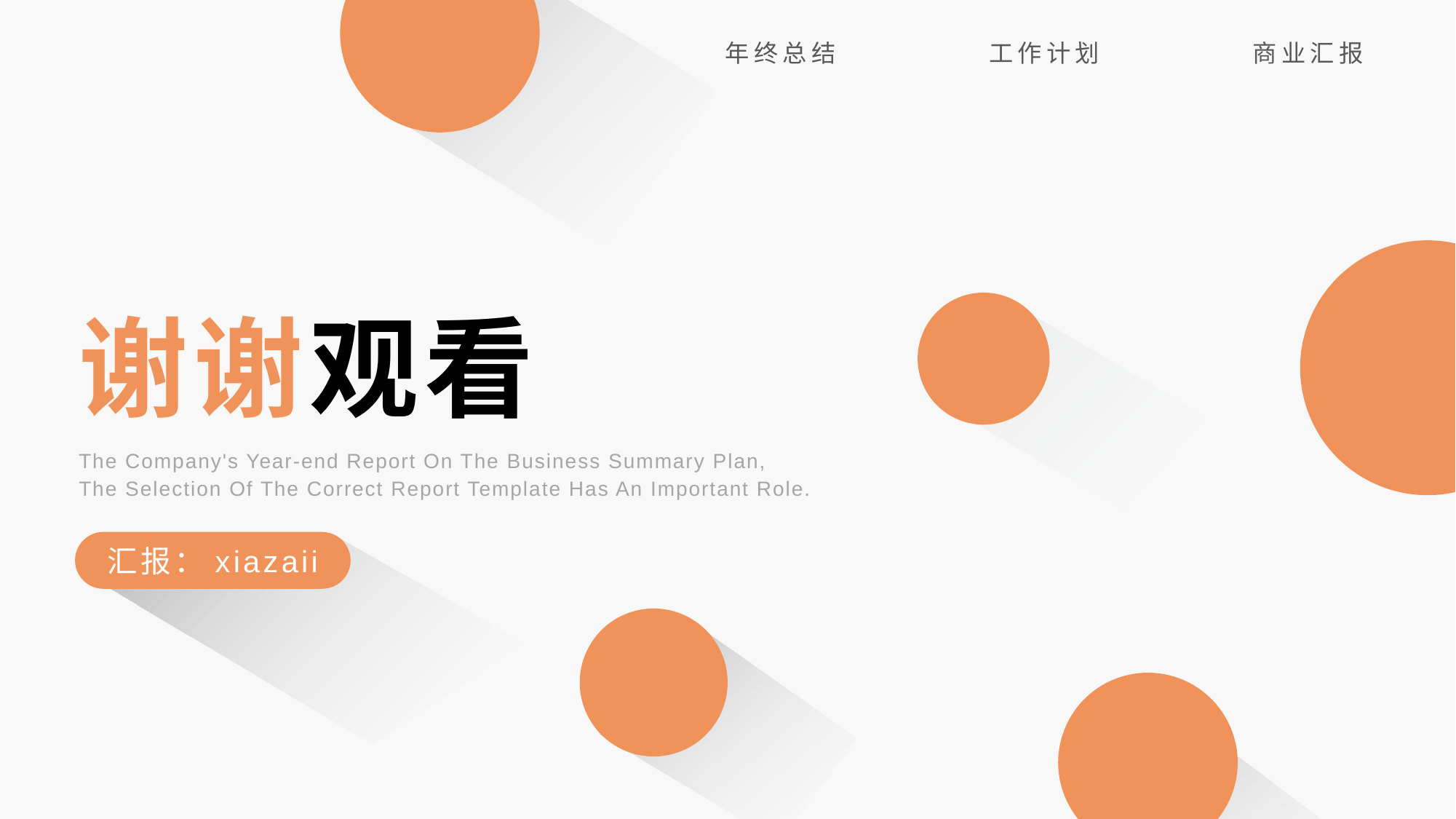

年终总结
工作计划
商业汇报

谢谢观看
The Company's Year-end Report On The Business Summary Plan, The Selection Of The Correct Report Template Has An Important Role.

汇报：xiazaii